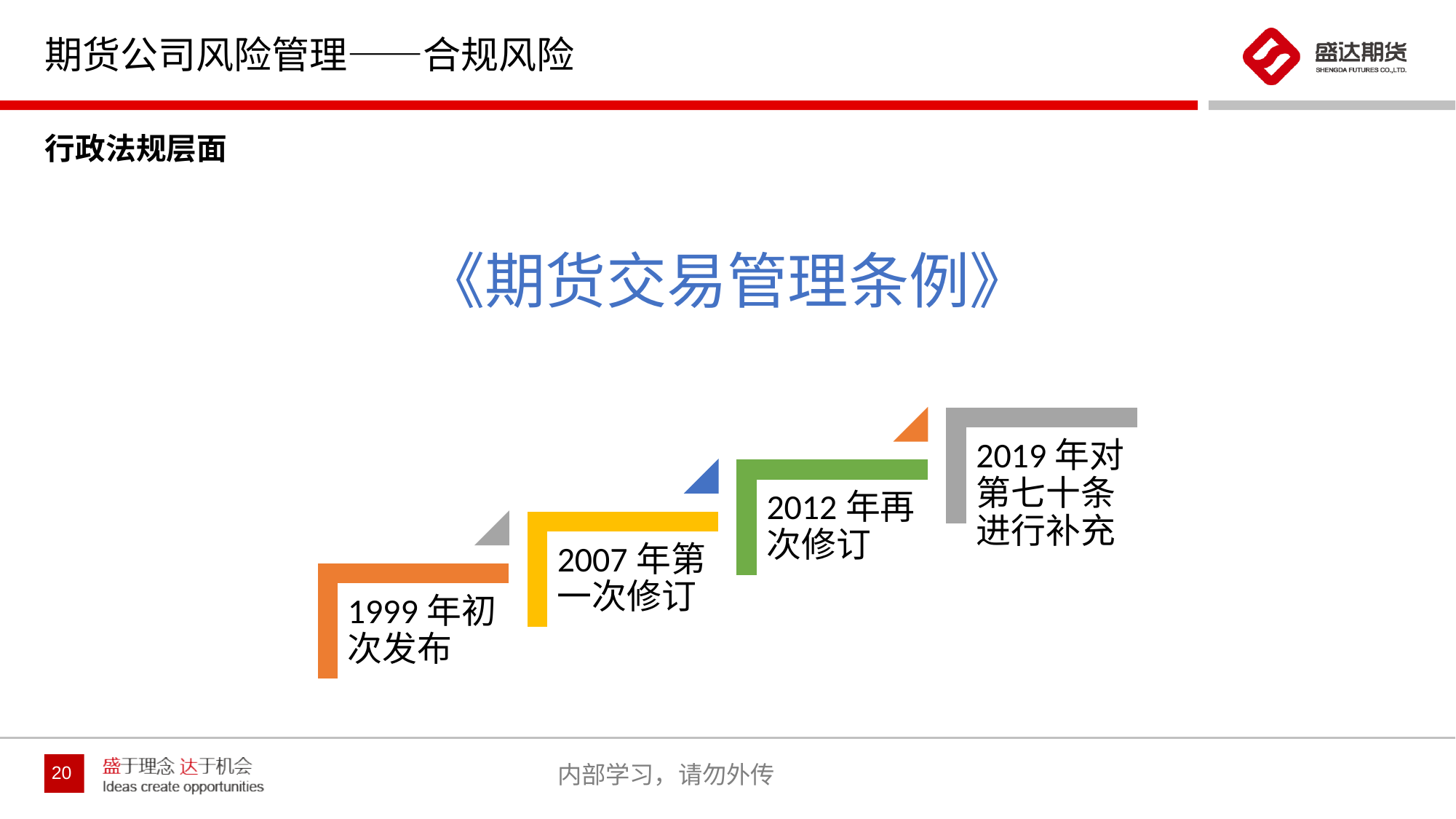

# 期货公司风险管理——合规风险
行政法规层面
《期货交易管理条例》
1999年初次发布
2007年第一次修订
2012年再次修订
2019年对第七十条进行补充